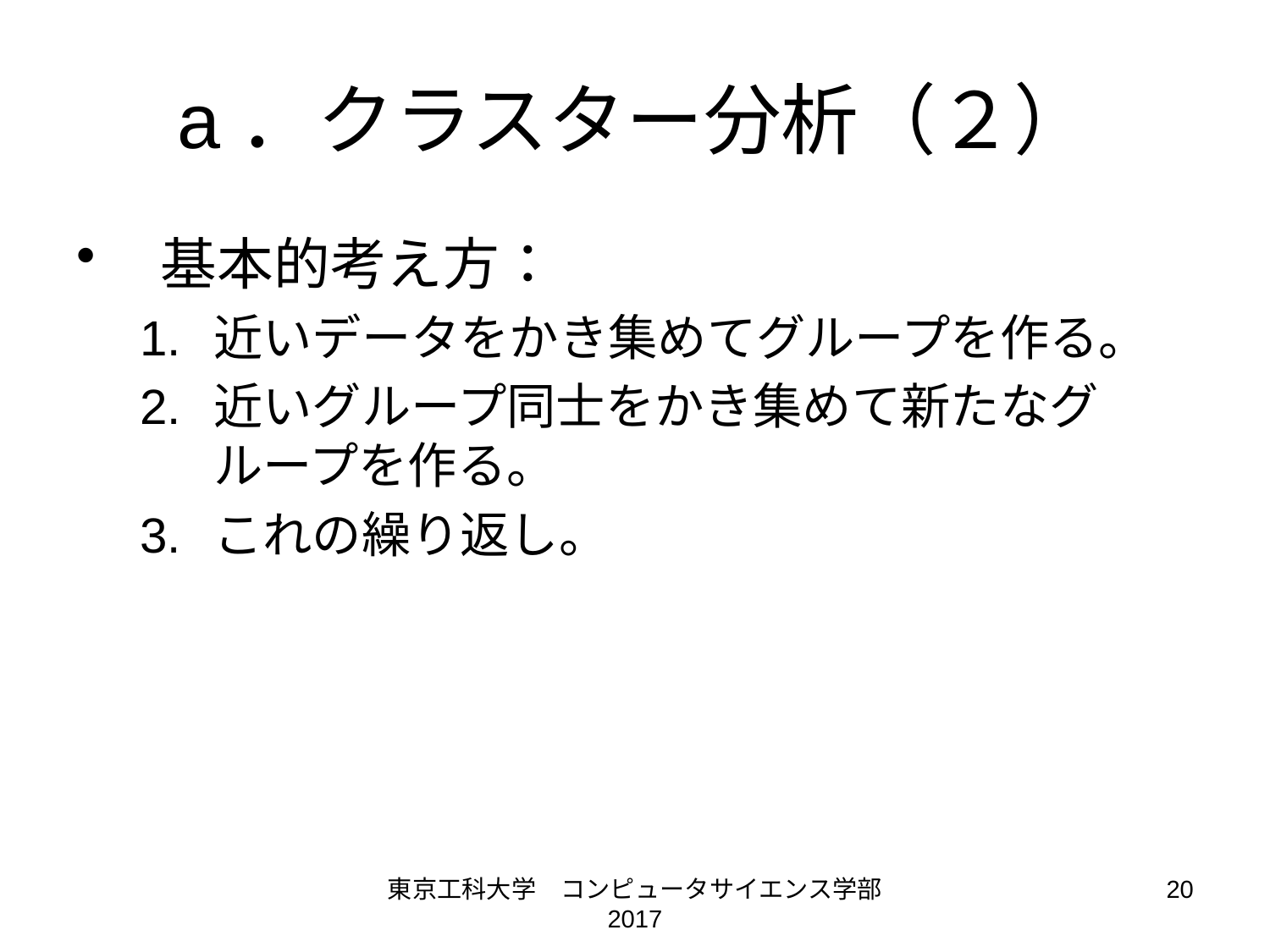

# a．クラスター分析（２）
基本的考え方：
近いデータをかき集めてグループを作る。
近いグループ同士をかき集めて新たなグループを作る。
これの繰り返し。
東京工科大学　コンピュータサイエンス学部 2017
20